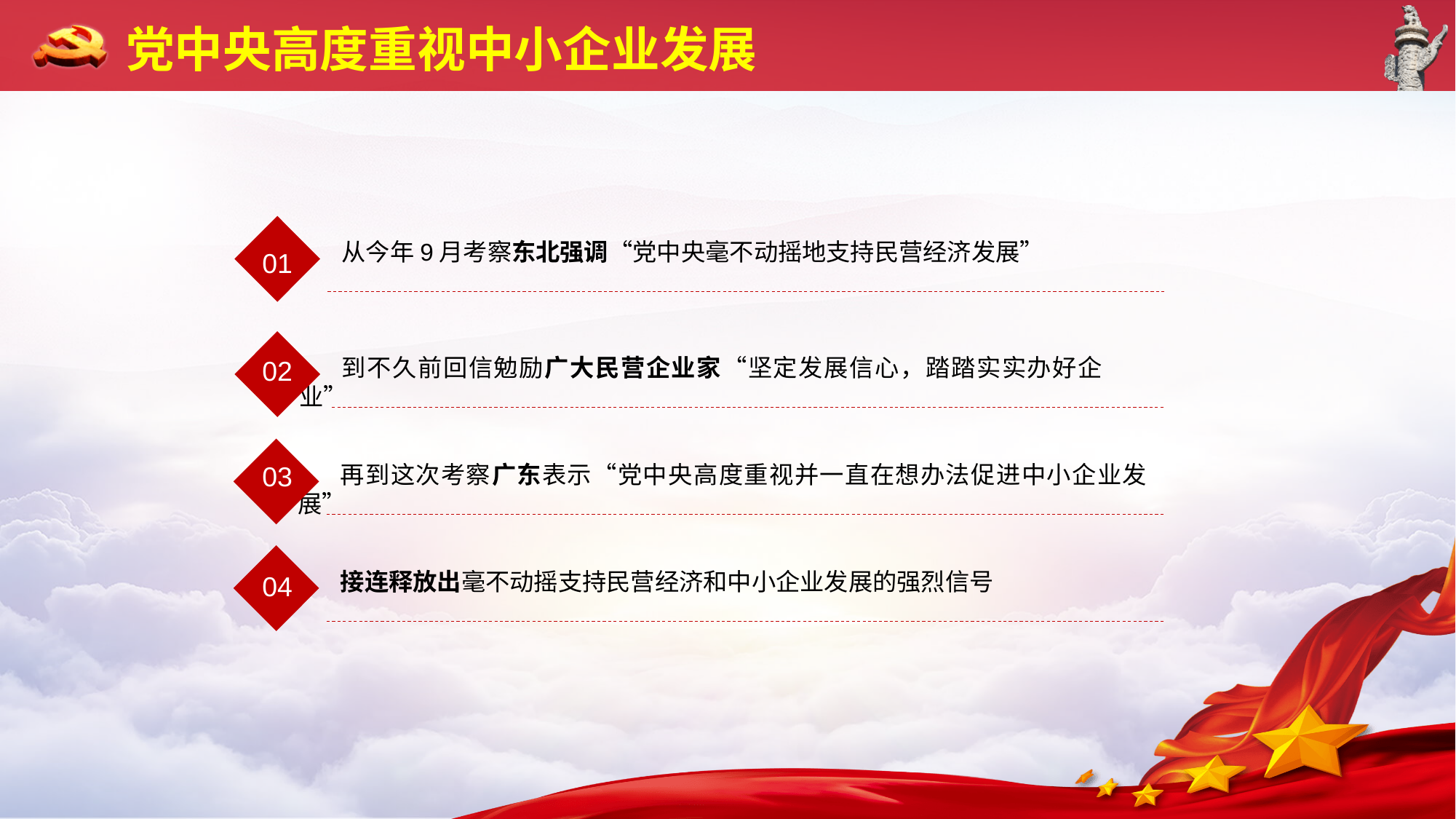

党中央高度重视中小企业发展

从今年9月考察东北强调“党中央毫不动摇地支持民营经济发展”
01

到不久前回信勉励广大民营企业家“坚定发展信心，踏踏实实办好企业”
02

再到这次考察广东表示“党中央高度重视并一直在想办法促进中小企业发展”
03

接连释放出毫不动摇支持民营经济和中小企业发展的强烈信号
04